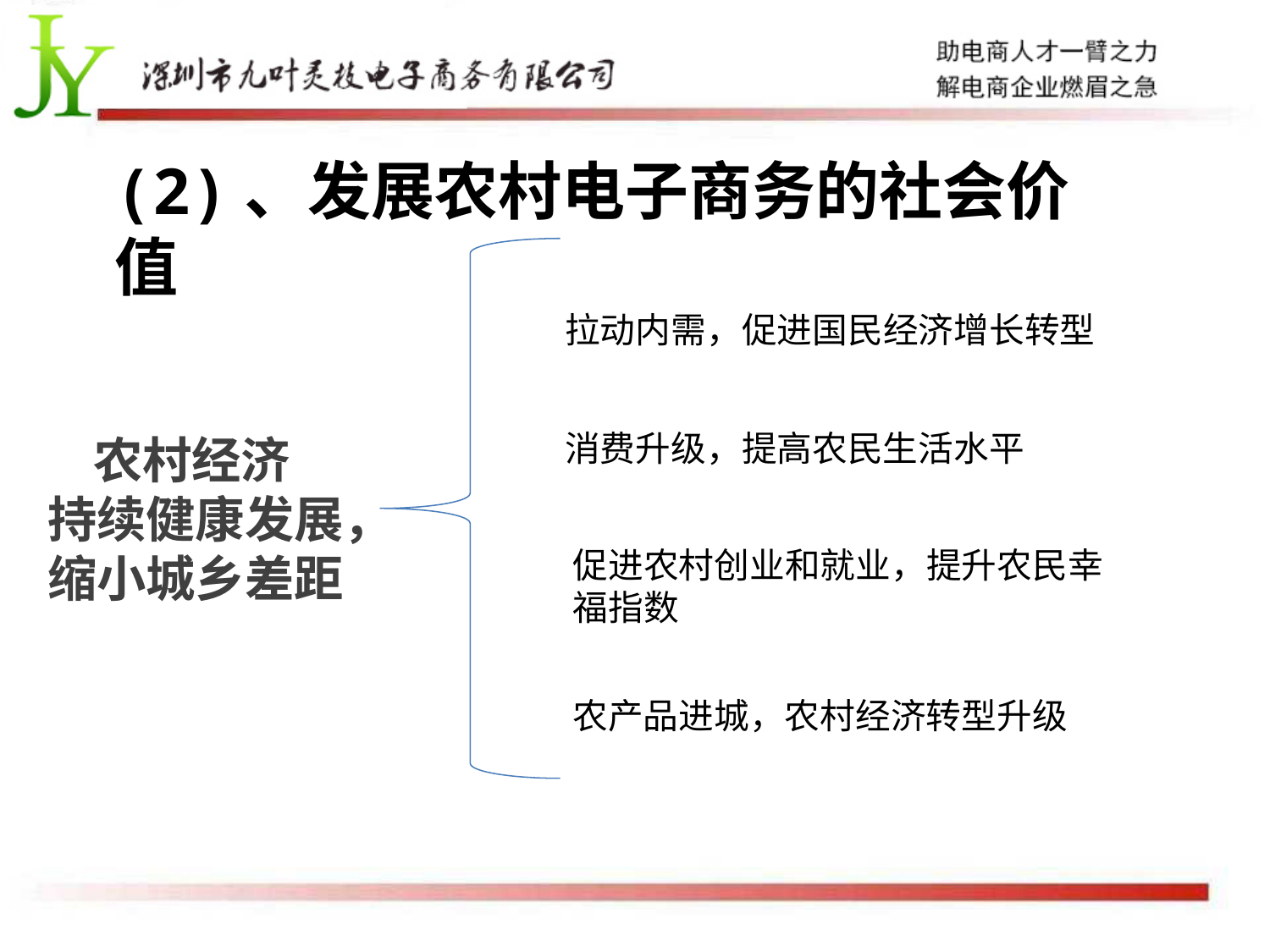

(2)、发展农村电子商务的社会价值

拉动内需，促进国民经济增长转型

消费升级，提高农民生活水平
   农村经济
持续健康发展，缩小城乡差距
促进农村创业和就业，提升农民幸福指数

农产品进城，农村经济转型升级